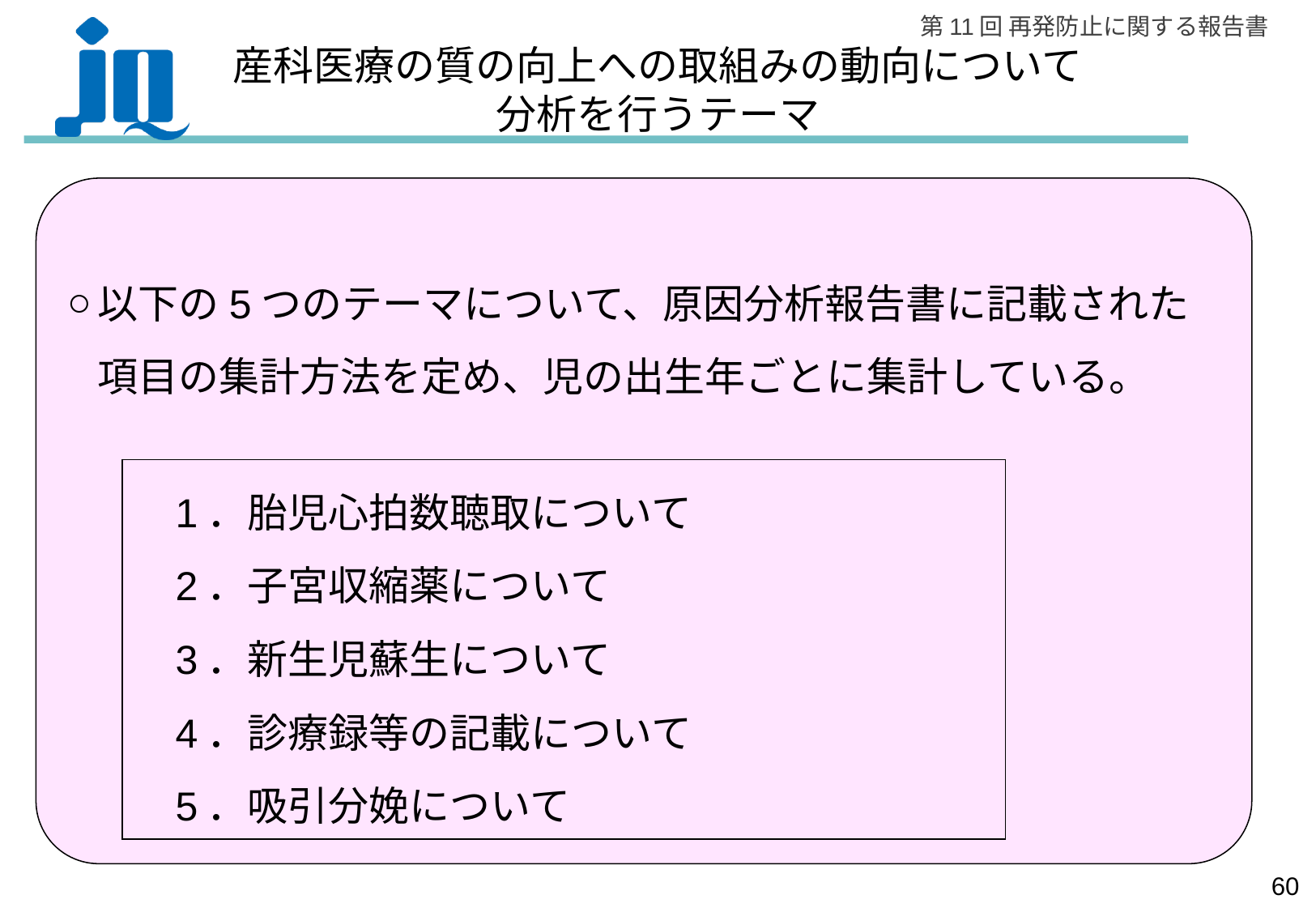

# 産科医療の質の向上への取組みの動向について 分析を行うテーマ
以下の5つのテーマについて、原因分析報告書に記載された項目の集計方法を定め、児の出生年ごとに集計している。

| 1．胎児心拍数聴取について 2．子宮収縮薬について 3．新生児蘇生について 4．診療録等の記載について 5．吸引分娩について |
| --- |
60